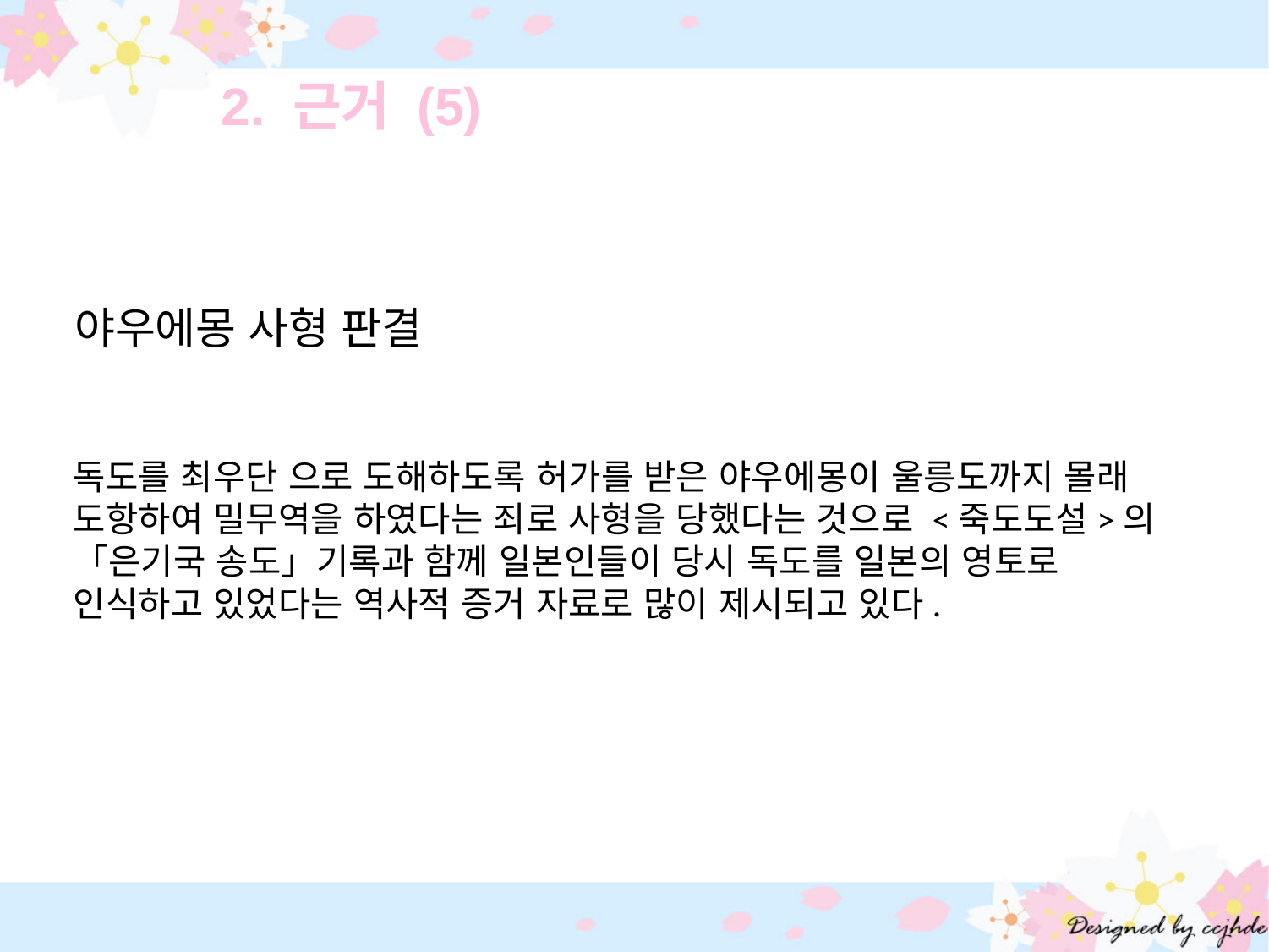

2. 근거 (5)
야우에몽 사형 판결
독도를 최우단 으로 도해하도록 허가를 받은 야우에몽이 울릉도까지 몰래 도항하여 밀무역을 하였다는 죄로 사형을 당했다는 것으로 <죽도도설>의 「은기국 송도」기록과 함께 일본인들이 당시 독도를 일본의 영토로 인식하고 있었다는 역사적 증거 자료로 많이 제시되고 있다.